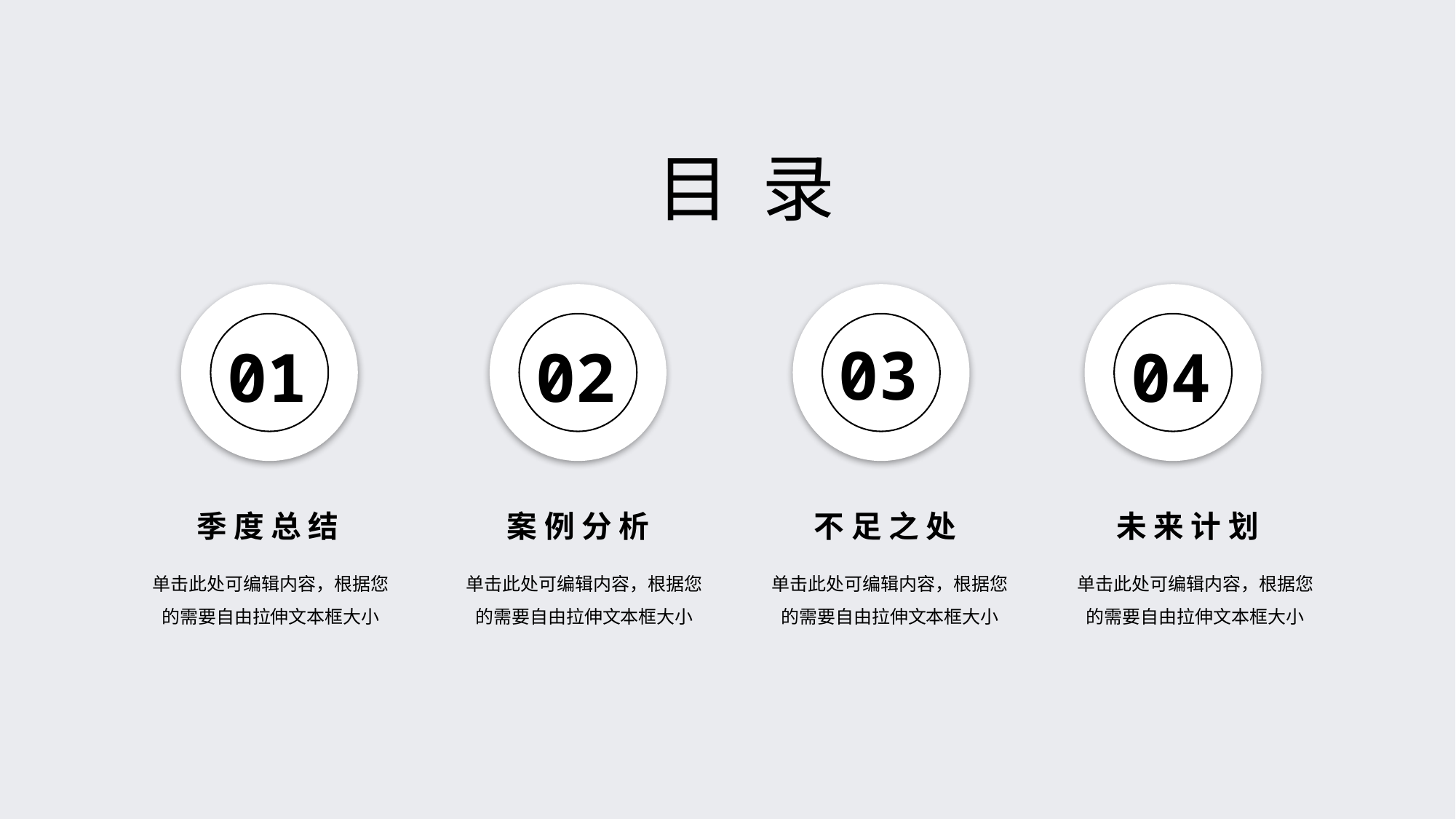

目  录

03
02
04
01
季 度 总 结
案 例 分 析
不 足 之 处
未 来 计 划
单击此处可编辑内容，根据您的需要自由拉伸文本框大小
单击此处可编辑内容，根据您的需要自由拉伸文本框大小
单击此处可编辑内容，根据您的需要自由拉伸文本框大小
单击此处可编辑内容，根据您的需要自由拉伸文本框大小